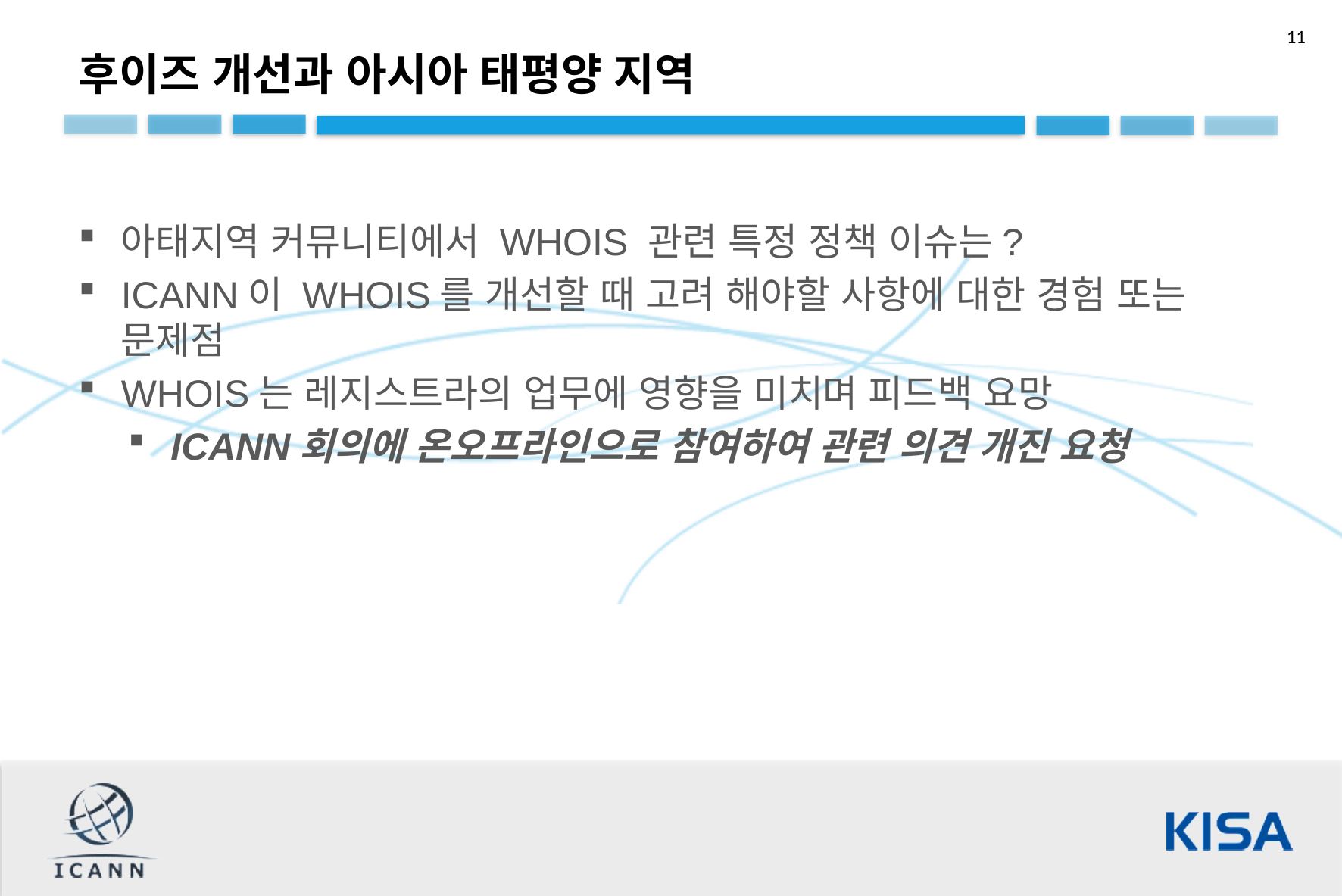

후이즈 개선과 아시아 태평양 지역

아태지역 커뮤니티에서 WHOIS 관련 특정 정책 이슈는?
ICANN이 WHOIS를 개선할 때 고려 해야할 사항에 대한 경험 또는 문제점
WHOIS는 레지스트라의 업무에 영향을 미치며 피드백 요망
ICANN회의에 온오프라인으로 참여하여 관련 의견 개진 요청